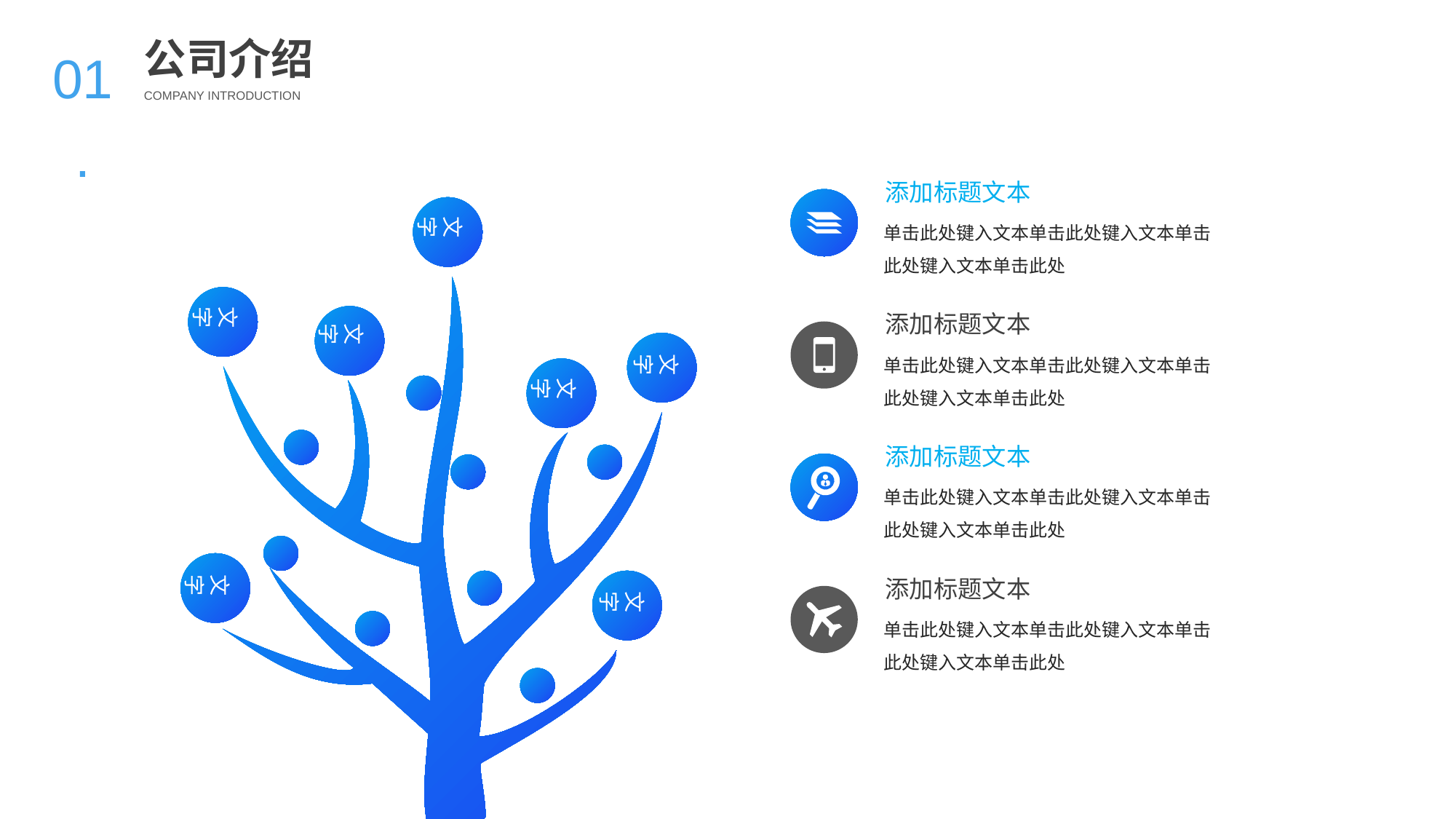

BY YUSHEN
01.
公司介绍
COMPANY INTRODUCTION
添加标题文本
单击此处键入文本单击此处键入文本单击此处键入文本单击此处

文字
文字
添加标题文本
单击此处键入文本单击此处键入文本单击此处键入文本单击此处

文字
文字
文字
添加标题文本
单击此处键入文本单击此处键入文本单击此处键入文本单击此处

文字
添加标题文本
单击此处键入文本单击此处键入文本单击此处键入文本单击此处

文字